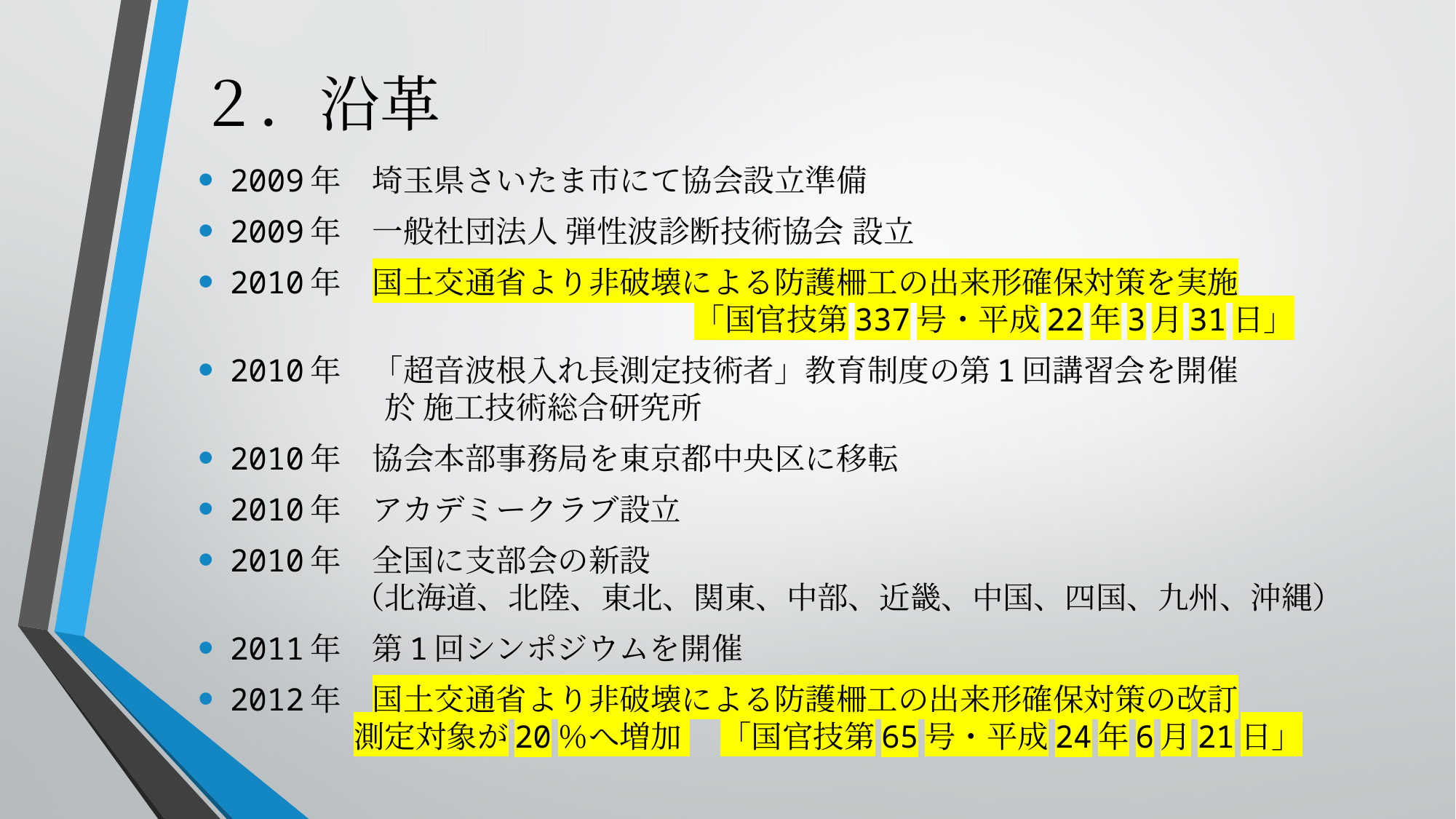

# ２．沿革
2009年　埼玉県さいたま市にて協会設立準備
2009年　一般社団法人 弾性波診断技術協会 設立
2010年　国土交通省より非破壊による防護柵工の出来形確保対策を実施
　　　　　　　　　　　　　　　「国官技第337号・平成22年3月31日」
2010年　「超音波根入れ長測定技術者」教育制度の第1回講習会を開催
　　　　　於 施工技術総合研究所
2010年　協会本部事務局を東京都中央区に移転
2010年　アカデミークラブ設立
2010年　全国に支部会の新設
　　　　（北海道、北陸、東北、関東、中部、近畿、中国、四国、九州、沖縄）
2011年　第1回シンポジウムを開催
2012年　国土交通省より非破壊による防護柵工の出来形確保対策の改訂
　　　　測定対象が20％へ増加 　「国官技第65号・平成24年6月21日」